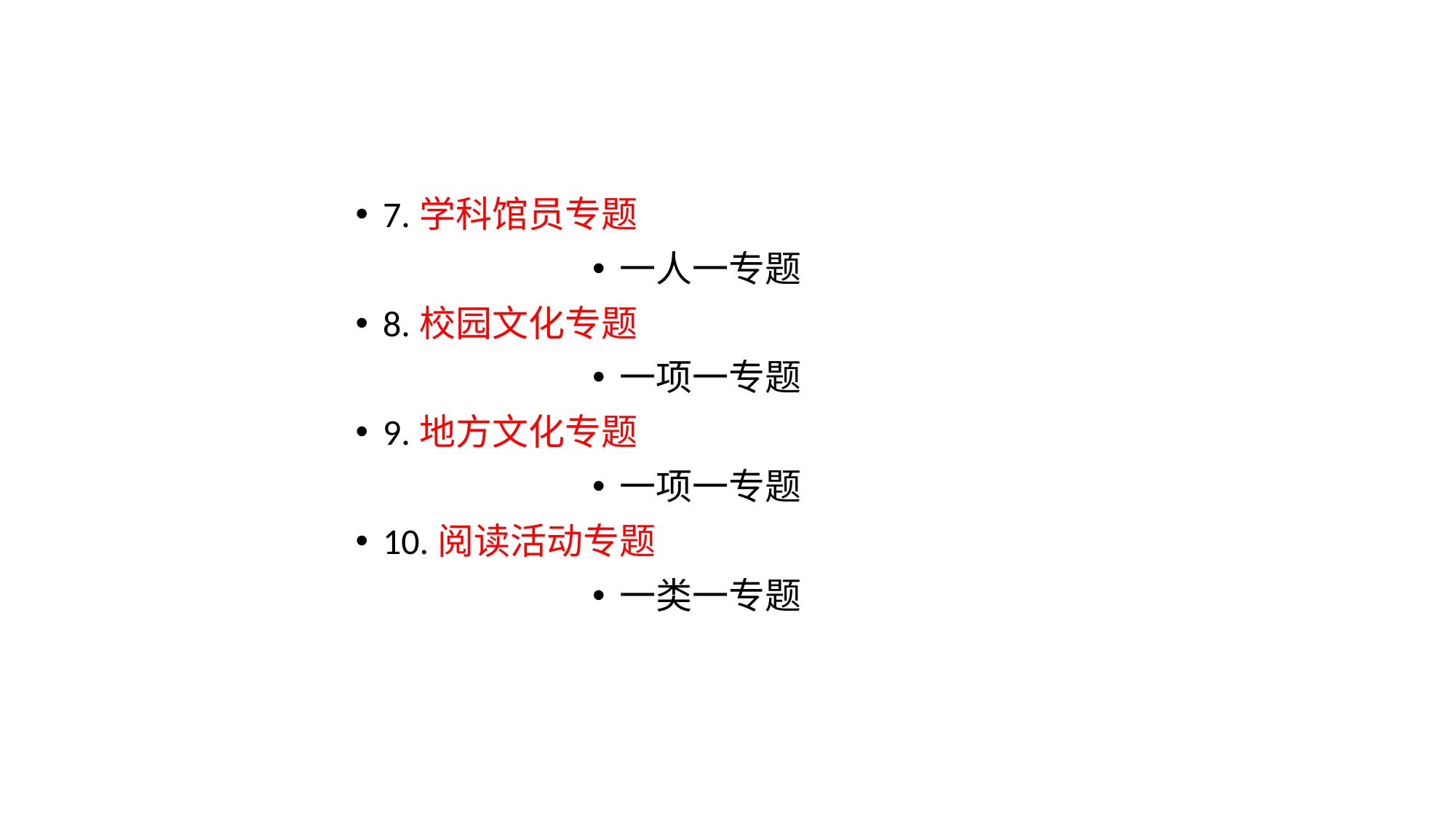

#
7.学科馆员专题
一人一专题
8.校园文化专题
一项一专题
9.地方文化专题
一项一专题
10.阅读活动专题
一类一专题